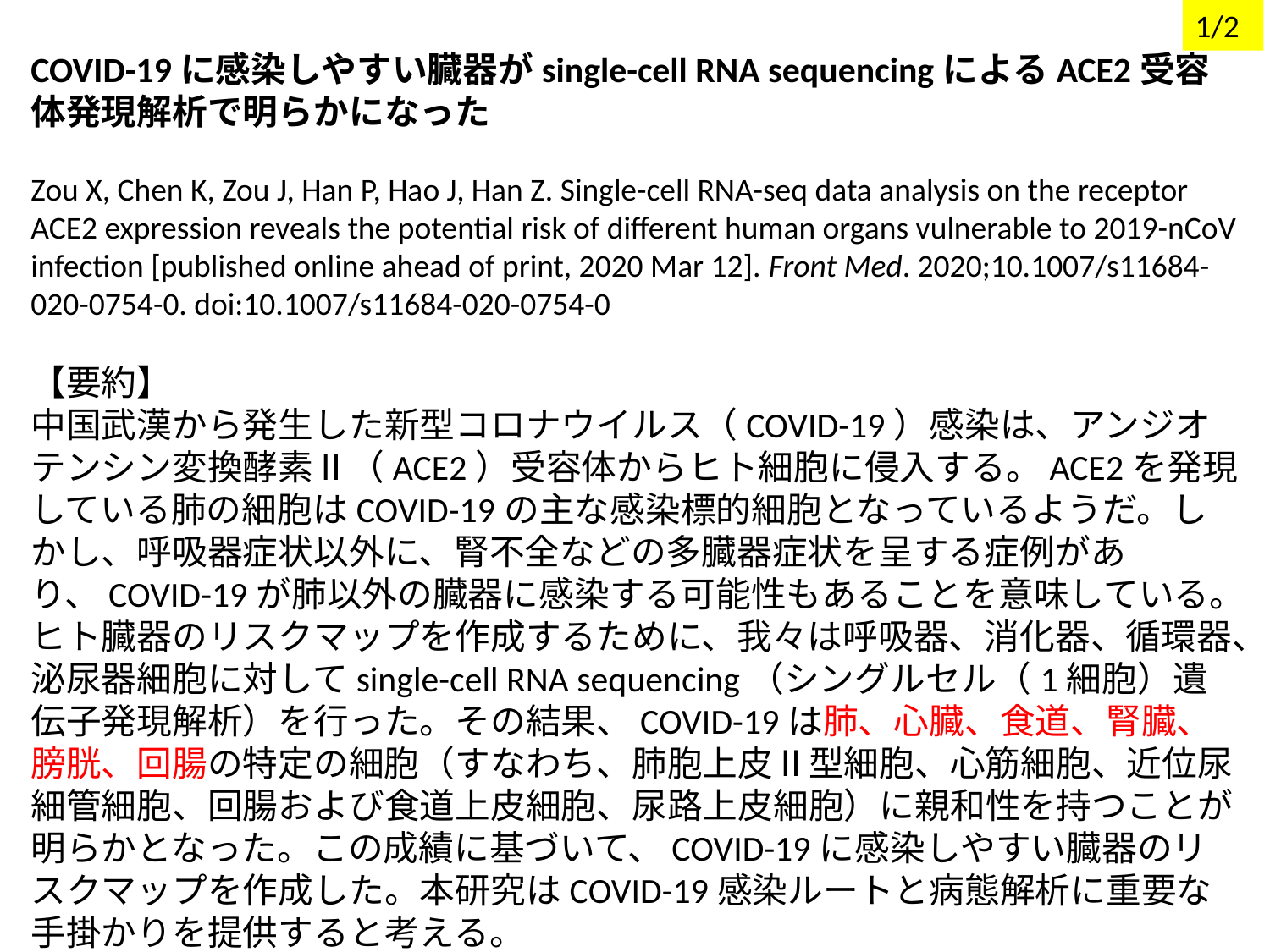

1/2
COVID-19に感染しやすい臓器がsingle-cell RNA sequencingによるACE2受容体発現解析で明らかになった

Zou X, Chen K, Zou J, Han P, Hao J, Han Z. Single-cell RNA-seq data analysis on the receptor ACE2 expression reveals the potential risk of different human organs vulnerable to 2019-nCoV infection [published online ahead of print, 2020 Mar 12]. Front Med. 2020;10.1007/s11684-020-0754-0. doi:10.1007/s11684-020-0754-0

【要約】
中国武漢から発生した新型コロナウイルス（COVID-19）感染は、アンジオテンシン変換酵素Ⅱ（ACE2）受容体からヒト細胞に侵入する。ACE2を発現している肺の細胞はCOVID-19の主な感染標的細胞となっているようだ。しかし、呼吸器症状以外に、腎不全などの多臓器症状を呈する症例があり、COVID-19が肺以外の臓器に感染する可能性もあることを意味している。ヒト臓器のリスクマップを作成するために、我々は呼吸器、消化器、循環器、泌尿器細胞に対してsingle-cell RNA sequencing（シングルセル（1細胞）遺伝子発現解析）を行った。その結果、COVID-19は肺、心臓、食道、腎臓、膀胱、回腸の特定の細胞（すなわち、肺胞上皮Ⅱ型細胞、心筋細胞、近位尿細管細胞、回腸および食道上皮細胞、尿路上皮細胞）に親和性を持つことが明らかとなった。この成績に基づいて、COVID-19に感染しやすい臓器のリスクマップを作成した。本研究はCOVID-19感染ルートと病態解析に重要な手掛かりを提供すると考える。